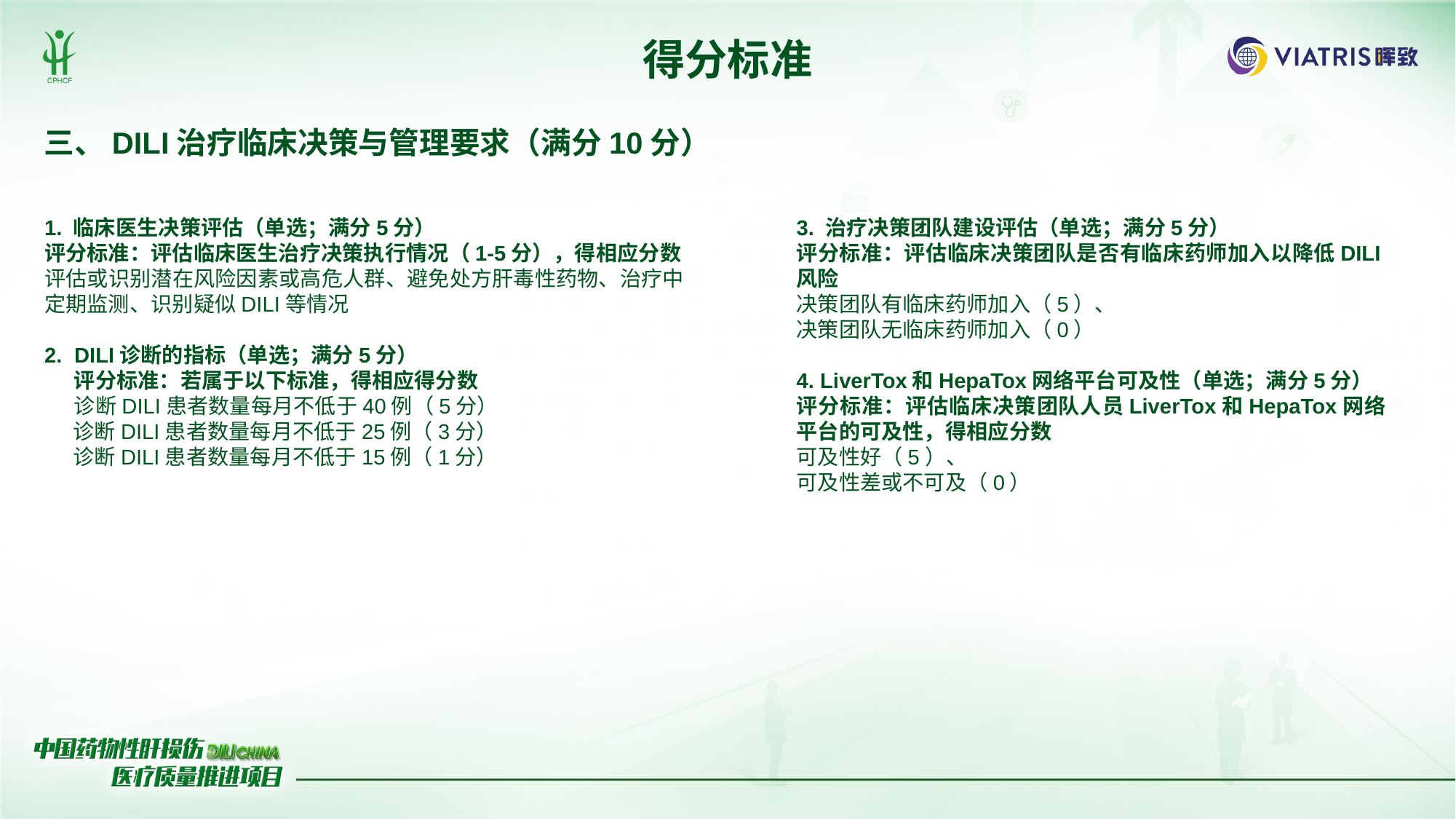

得分标准
三、DILI治疗临床决策与管理要求（满分10分）
1. 临床医生决策评估（单选；满分5分）
评分标准：评估临床医生治疗决策执行情况（1-5分），得相应分数
评估或识别潜在风险因素或高危人群、避免处方肝毒性药物、治疗中定期监测、识别疑似DILI等情况

2.  DILI诊断的指标（单选；满分5分）
     评分标准：若属于以下标准，得相应得分数
     诊断DILI患者数量每月不低于40例（5分）
     诊断DILI患者数量每月不低于25例（3分）
     诊断DILI患者数量每月不低于15例（1分）

3. 治疗决策团队建设评估（单选；满分5分）
评分标准：评估临床决策团队是否有临床药师加入以降低DILI风险
决策团队有临床药师加入（5）、
决策团队无临床药师加入（0）

4. LiverTox和HepaTox网络平台可及性（单选；满分5分）
评分标准：评估临床决策团队人员LiverTox和HepaTox网络平台的可及性，得相应分数
可及性好（5）、
可及性差或不可及（0）